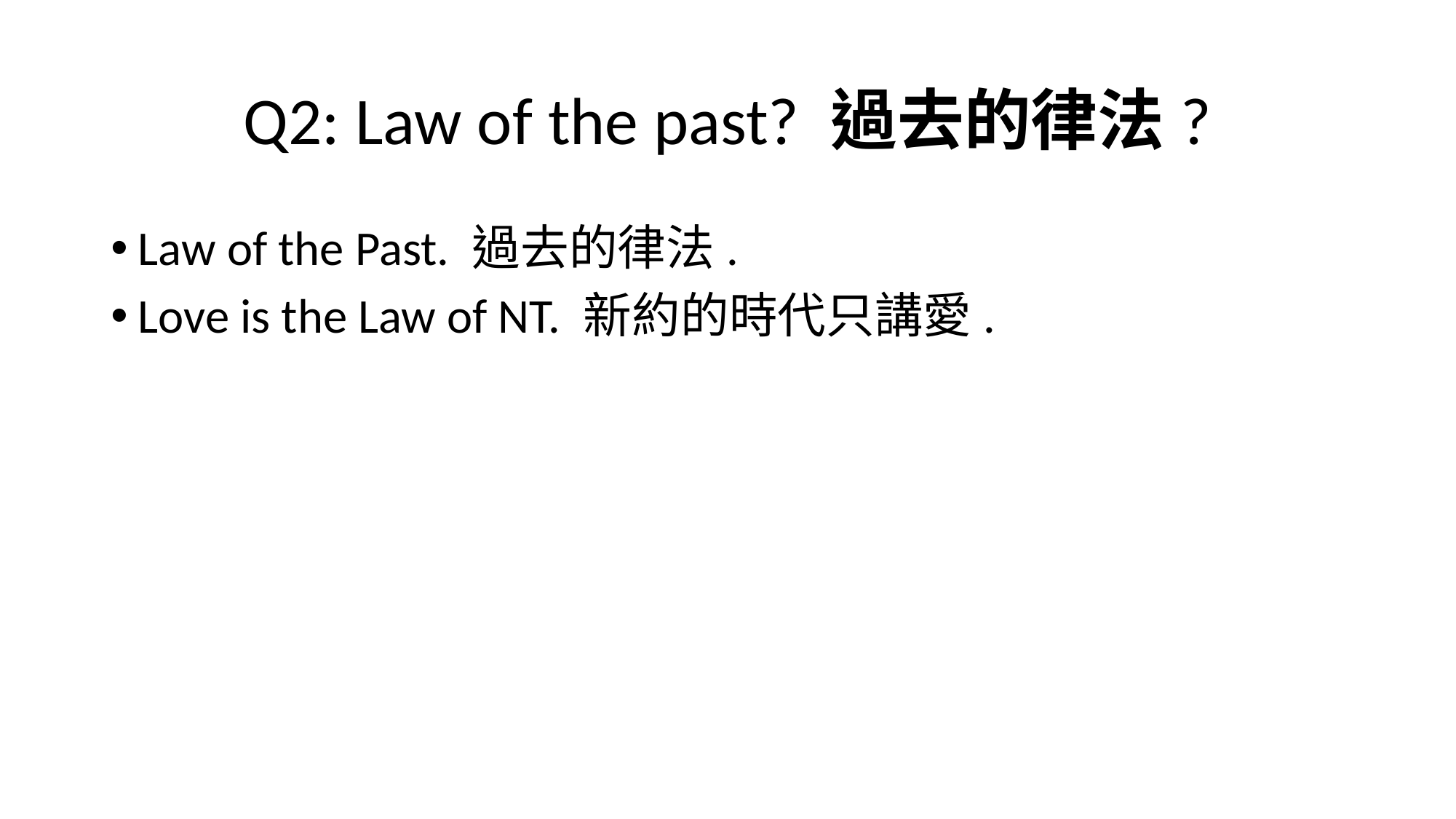

# Q2: Law of the past? 過去的律法?
Law of the Past. 過去的律法.
Love is the Law of NT. 新約的時代只講愛.